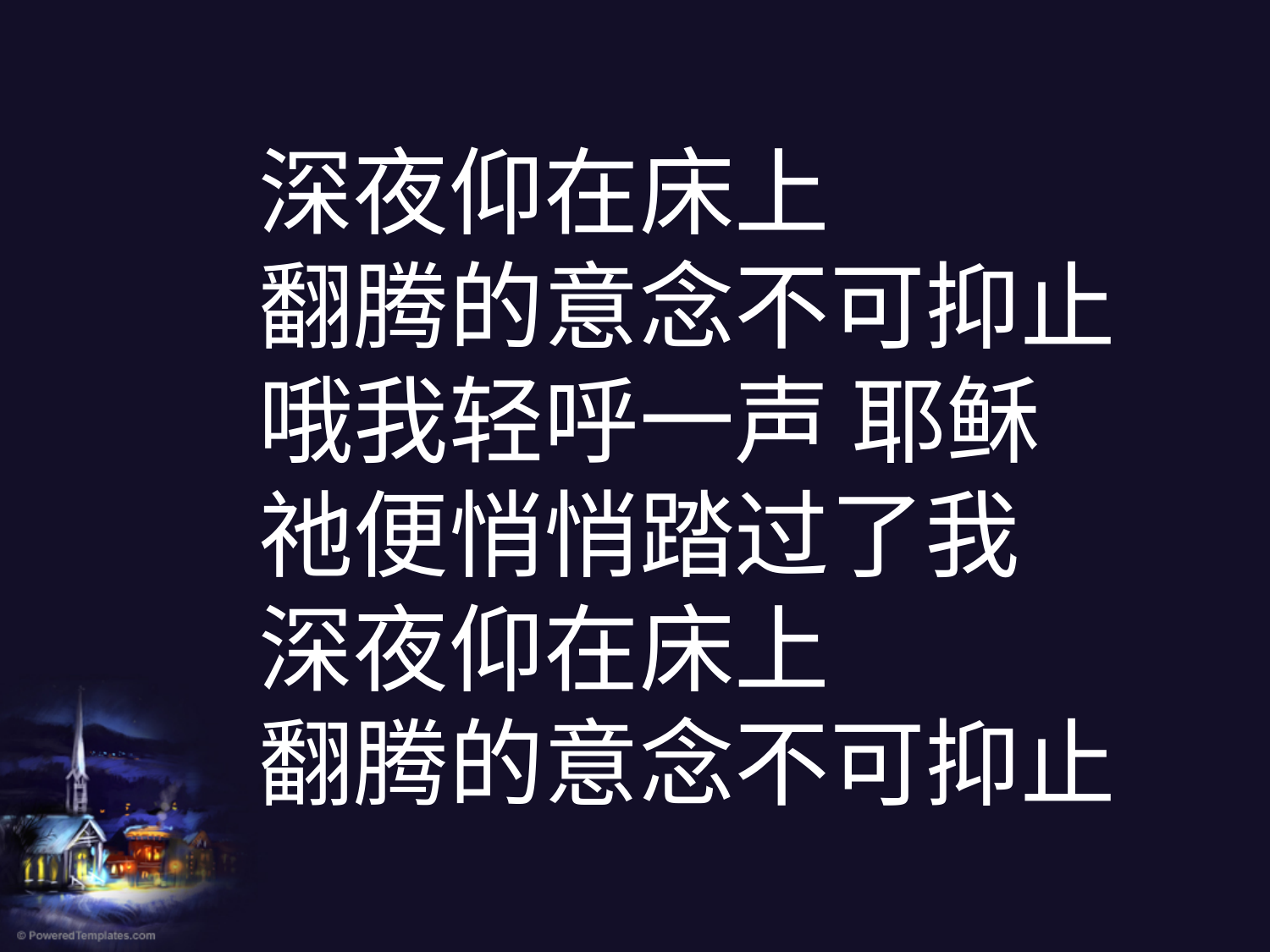

深夜仰在床上
翻腾的意念不可抑止
哦我轻呼一声 耶稣
祂便悄悄踏过了我
深夜仰在床上
翻腾的意念不可抑止